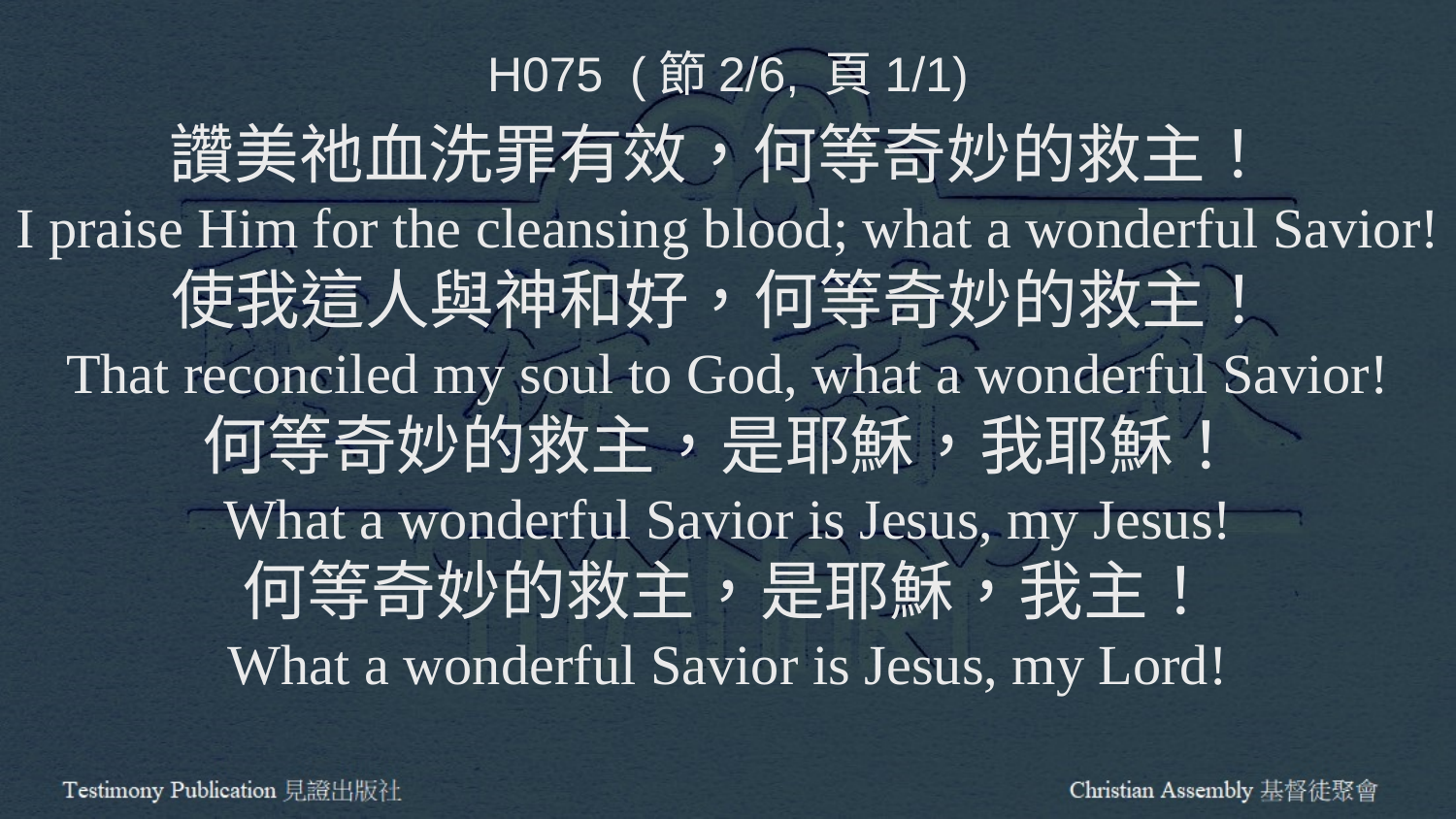

H075  (節2/6, 頁1/1)
讚美祂血洗罪有效，何等奇妙的救主！
I praise Him for the cleansing blood; what a wonderful Savior!
使我這人與神和好，何等奇妙的救主！
That reconciled my soul to God, what a wonderful Savior!
何等奇妙的救主，是耶穌，我耶穌！
What a wonderful Savior is Jesus, my Jesus!
何等奇妙的救主，是耶穌，我主！
What a wonderful Savior is Jesus, my Lord!